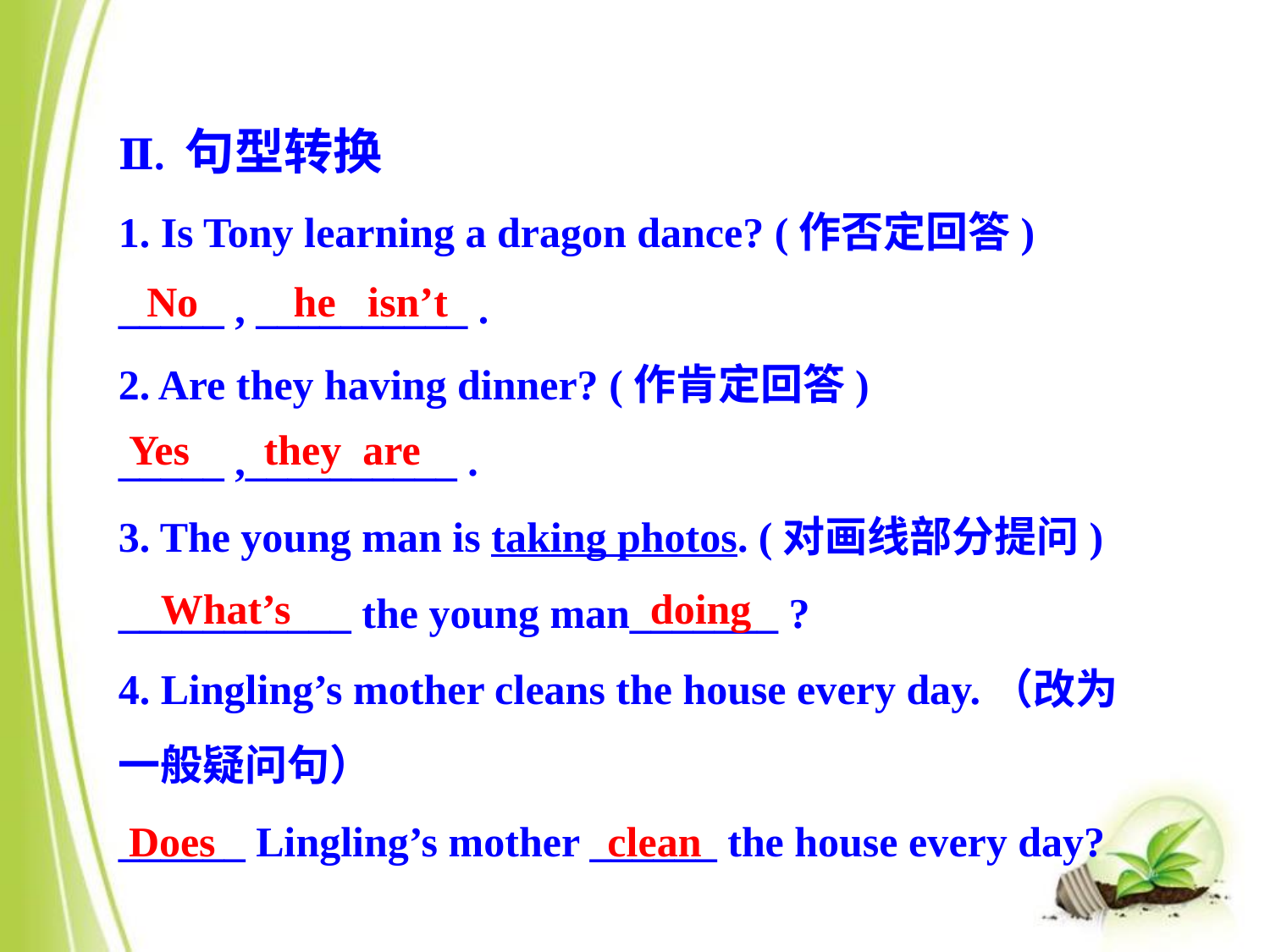

Ⅱ. 句型转换
1. Is Tony learning a dragon dance? (作否定回答)
_____ , __________ .
2. Are they having dinner? (作肯定回答)
_____ ,__________ .
3. The young man is taking photos. (对画线部分提问)
___________ the young man_______ ?
4. Lingling’s mother cleans the house every day.（改为一般疑问句）
______ Lingling’s mother ______ the house every day?
No         he   isn’t
Yes       they  are
What’s                                  doing
Does                                     clean